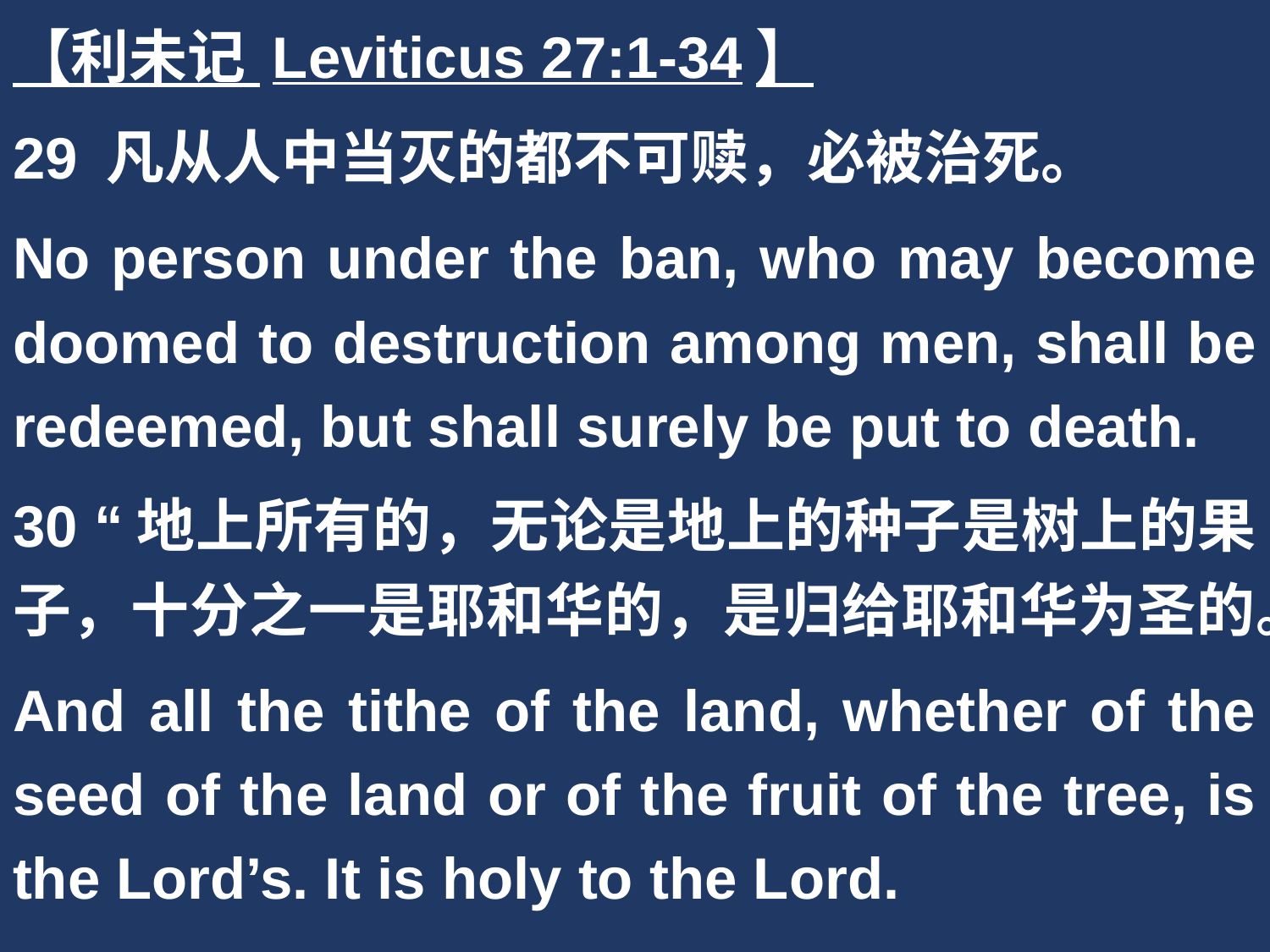

【利未记 Leviticus 27:1-34】
29 凡从人中当灭的都不可赎，必被治死。
No person under the ban, who may become doomed to destruction among men, shall be redeemed, but shall surely be put to death.
30 “地上所有的，无论是地上的种子是树上的果子，十分之一是耶和华的，是归给耶和华为圣的。
And all the tithe of the land, whether of the seed of the land or of the fruit of the tree, is the Lord’s. It is holy to the Lord.